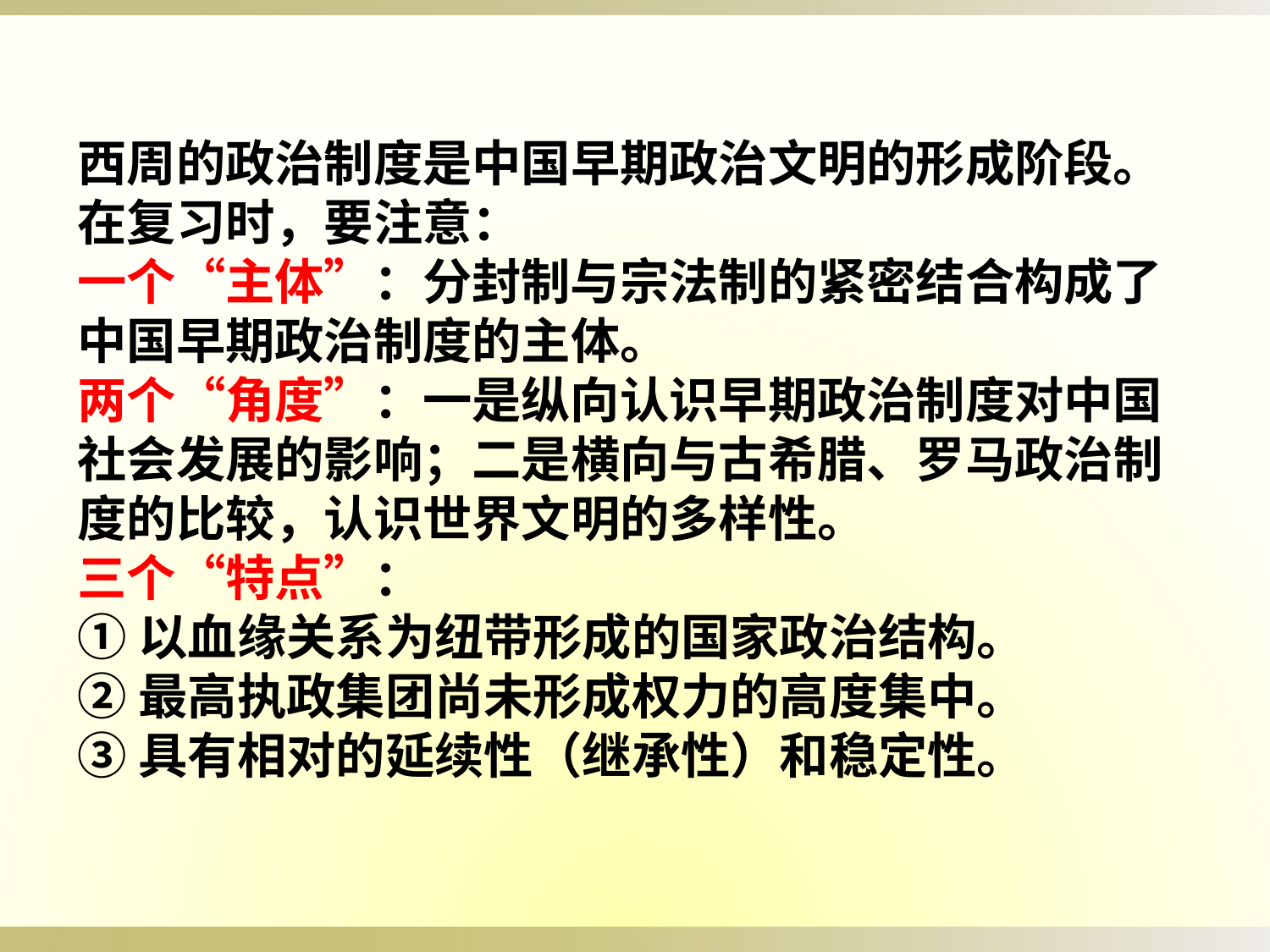

西周的政治制度是中国早期政治文明的形成阶段。在复习时，要注意：
一个“主体”：分封制与宗法制的紧密结合构成了中国早期政治制度的主体。
两个“角度”：一是纵向认识早期政治制度对中国社会发展的影响；二是横向与古希腊、罗马政治制度的比较，认识世界文明的多样性。
三个“特点”：
①以血缘关系为纽带形成的国家政治结构。
②最高执政集团尚未形成权力的高度集中。
③具有相对的延续性（继承性）和稳定性。